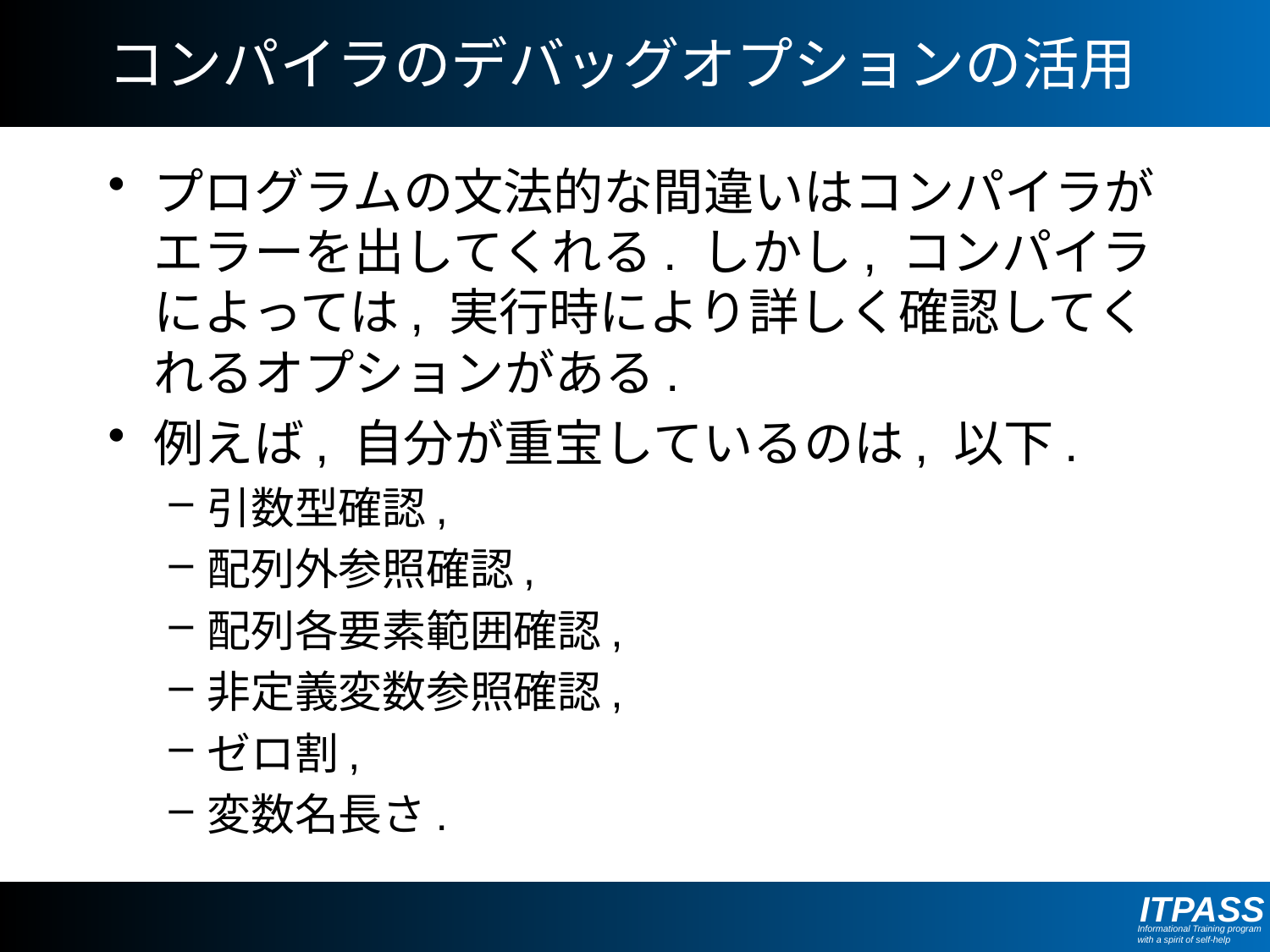

# コンパイラのデバッグオプションの活用
プログラムの文法的な間違いはコンパイラがエラーを出してくれる. しかし, コンパイラによっては, 実行時により詳しく確認してくれるオプションがある.
例えば, 自分が重宝しているのは, 以下.
引数型確認,
配列外参照確認,
配列各要素範囲確認,
非定義変数参照確認,
ゼロ割,
変数名長さ.